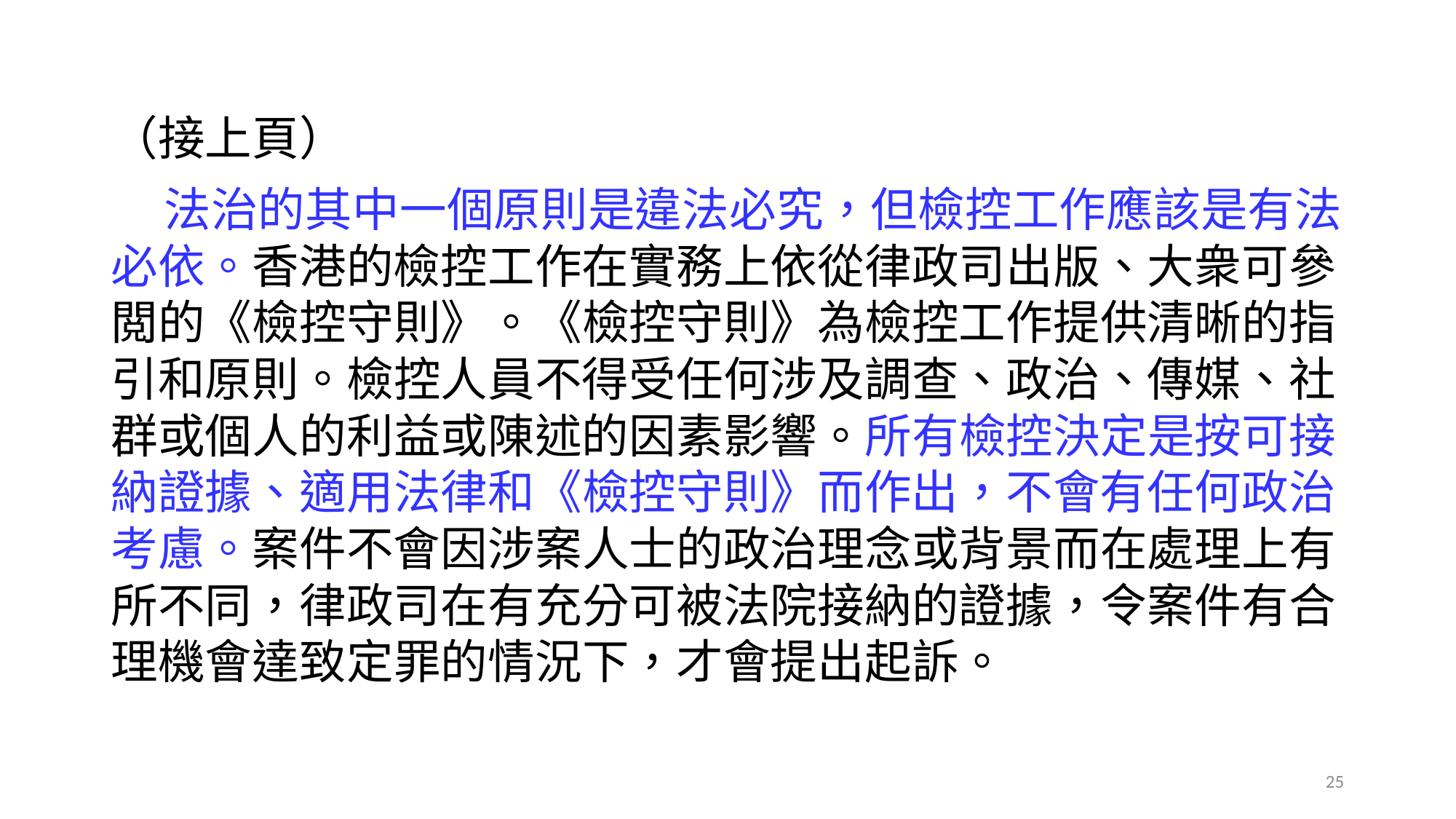

（接上頁）
    法治的其中一個原則是違法必究，但檢控工作應該是有法必依。香港的檢控工作在實務上依從律政司出版、大衆可參閲的《檢控守則》。《檢控守則》為檢控工作提供清晰的指引和原則。檢控人員不得受任何涉及調查、政治、傳媒、社群或個人的利益或陳述的因素影響。所有檢控決定是按可接納證據、適用法律和《檢控守則》而作出，不會有任何政治考慮。案件不會因涉案人士的政治理念或背景而在處理上有所不同，律政司在有充分可被法院接納的證據，令案件有合理機會達致定罪的情況下，才會提出起訴。
25